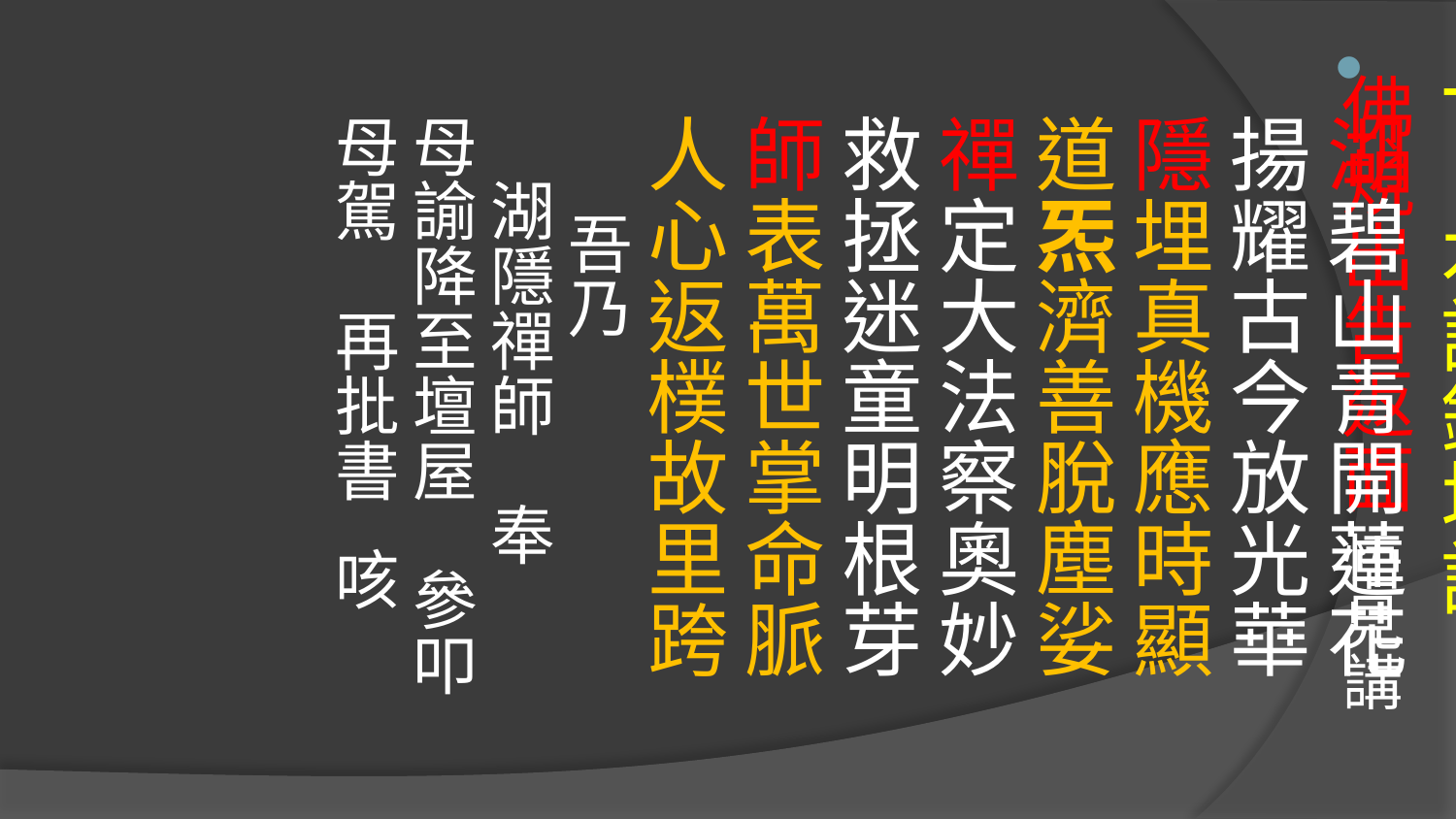

# 佛規出告返面 悟見講
一、本訓鎮壇詩
湖碧山青開蓮花　揚耀古今放光華
隱埋真機應時顯　道炁濟善脫塵娑
禪定大法察奧妙　救拯迷童明根芽
師表萬世掌命脈　人心返樸故里跨
　　吾乃
　湖隱禪師　奉
母諭降至壇屋　參叩
母駕　再批書   咳